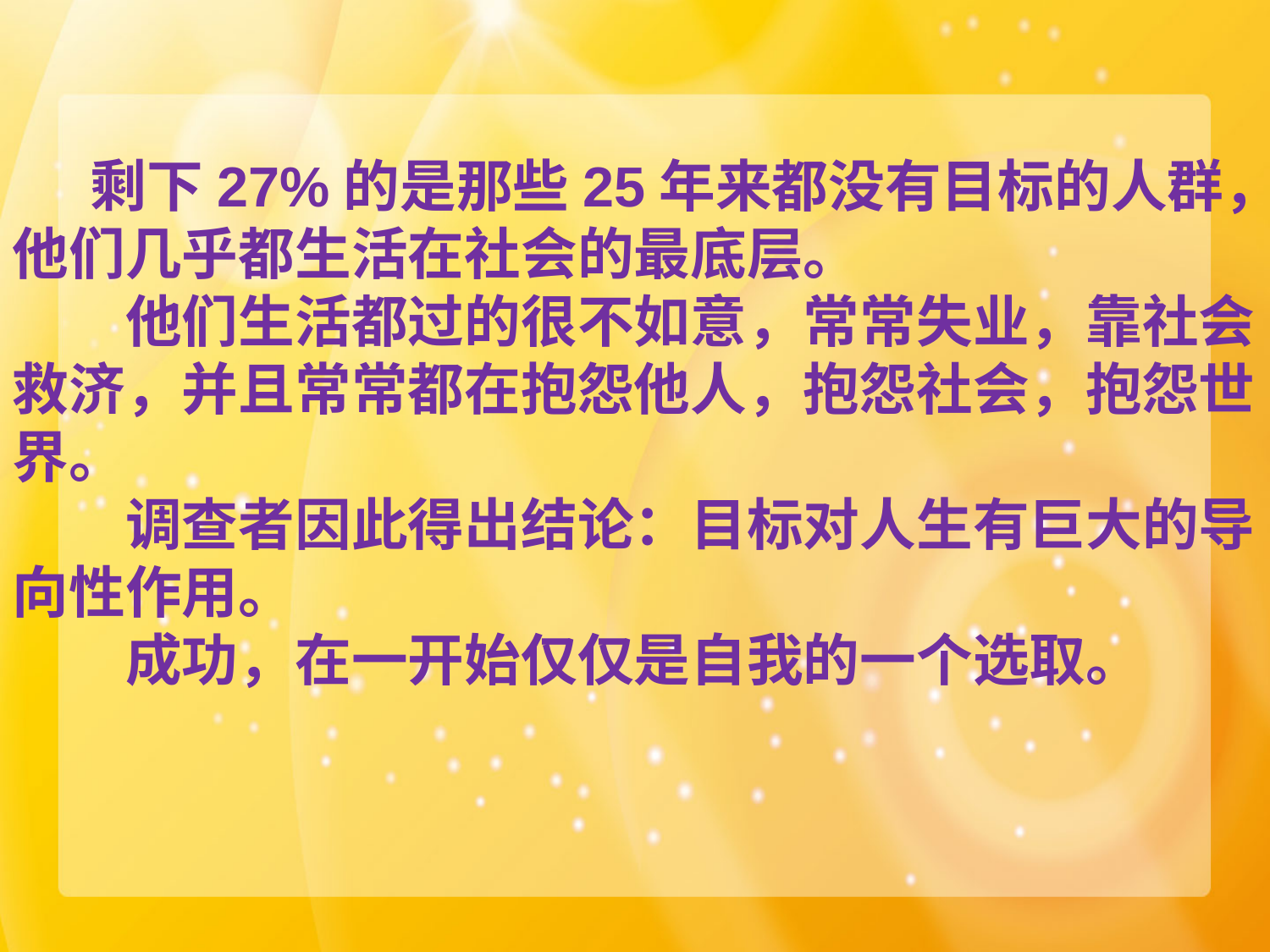

剩下27%的是那些25年来都没有目标的人群，他们几乎都生活在社会的最底层。
　　他们生活都过的很不如意，常常失业，靠社会救济，并且常常都在抱怨他人，抱怨社会，抱怨世界。
　　调查者因此得出结论：目标对人生有巨大的导向性作用。
　　成功，在一开始仅仅是自我的一个选取。